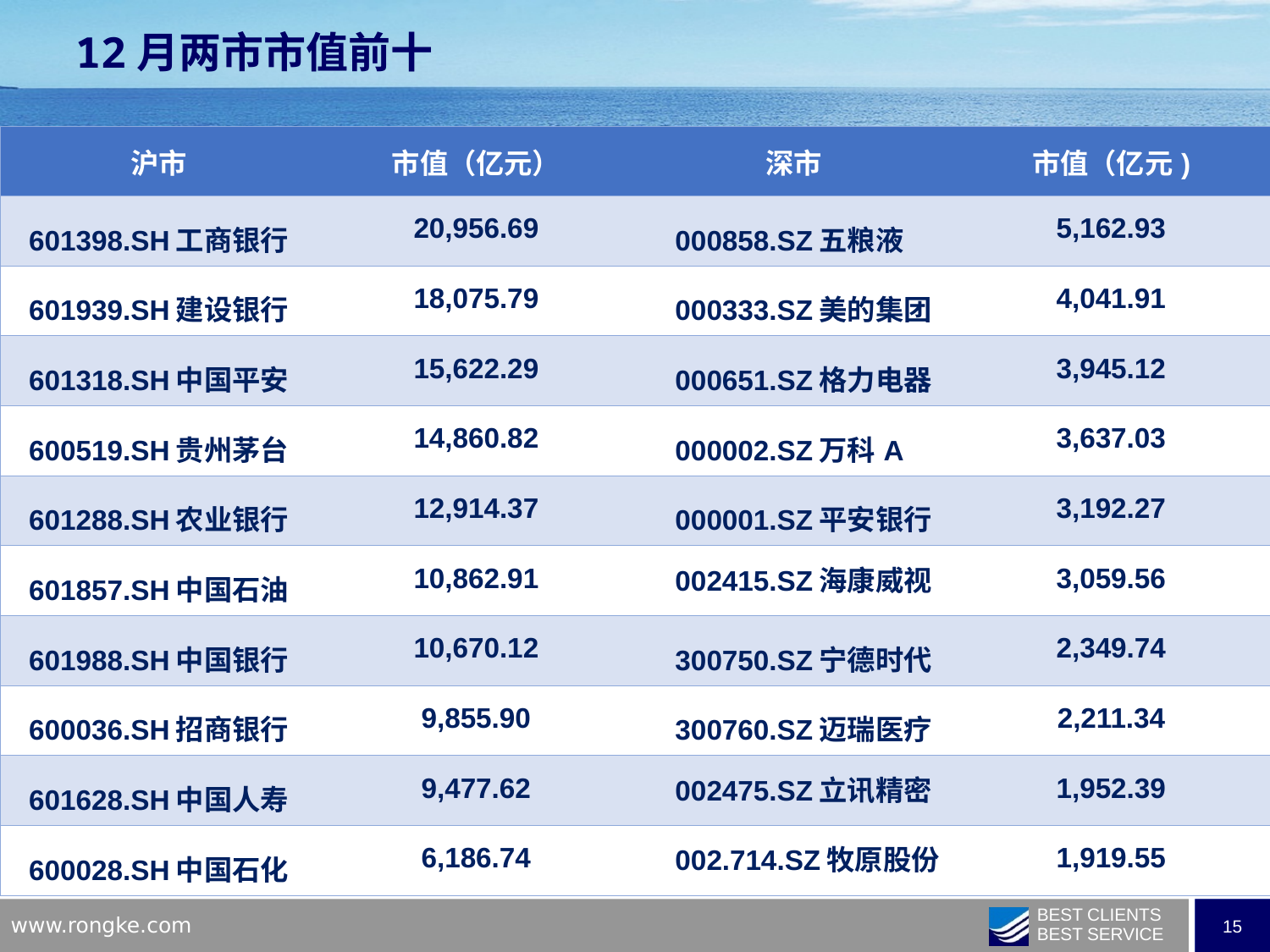

12月两市市值前十
| 沪市 | 市值（亿元） | 深市 | 市值（亿元) |
| --- | --- | --- | --- |
| 601398.SH工商银行 | 20,956.69 | 000858.SZ五粮液 | 5,162.93 |
| 601939.SH建设银行 | 18,075.79 | 000333.SZ美的集团 | 4,041.91 |
| 601318.SH中国平安 | 15,622.29 | 000651.SZ格力电器 | 3,945.12 |
| 600519.SH贵州茅台 | 14,860.82 | 000002.SZ万科A | 3,637.03 |
| 601288.SH农业银行 | 12,914.37 | 000001.SZ平安银行 | 3,192.27 |
| 601857.SH中国石油 | 10,862.91 | 002415.SZ海康威视 | 3,059.56 |
| 601988.SH中国银行 | 10,670.12 | 300750.SZ宁德时代 | 2,349.74 |
| 600036.SH招商银行 | 9,855.90 | 300760.SZ迈瑞医疗 | 2,211.34 |
| 601628.SH中国人寿 | 9,477.62 | 002475.SZ立讯精密 | 1,952.39 |
| 600028.SH中国石化 | 6,186.74 | 002.714.SZ牧原股份 | 1,919.55 |